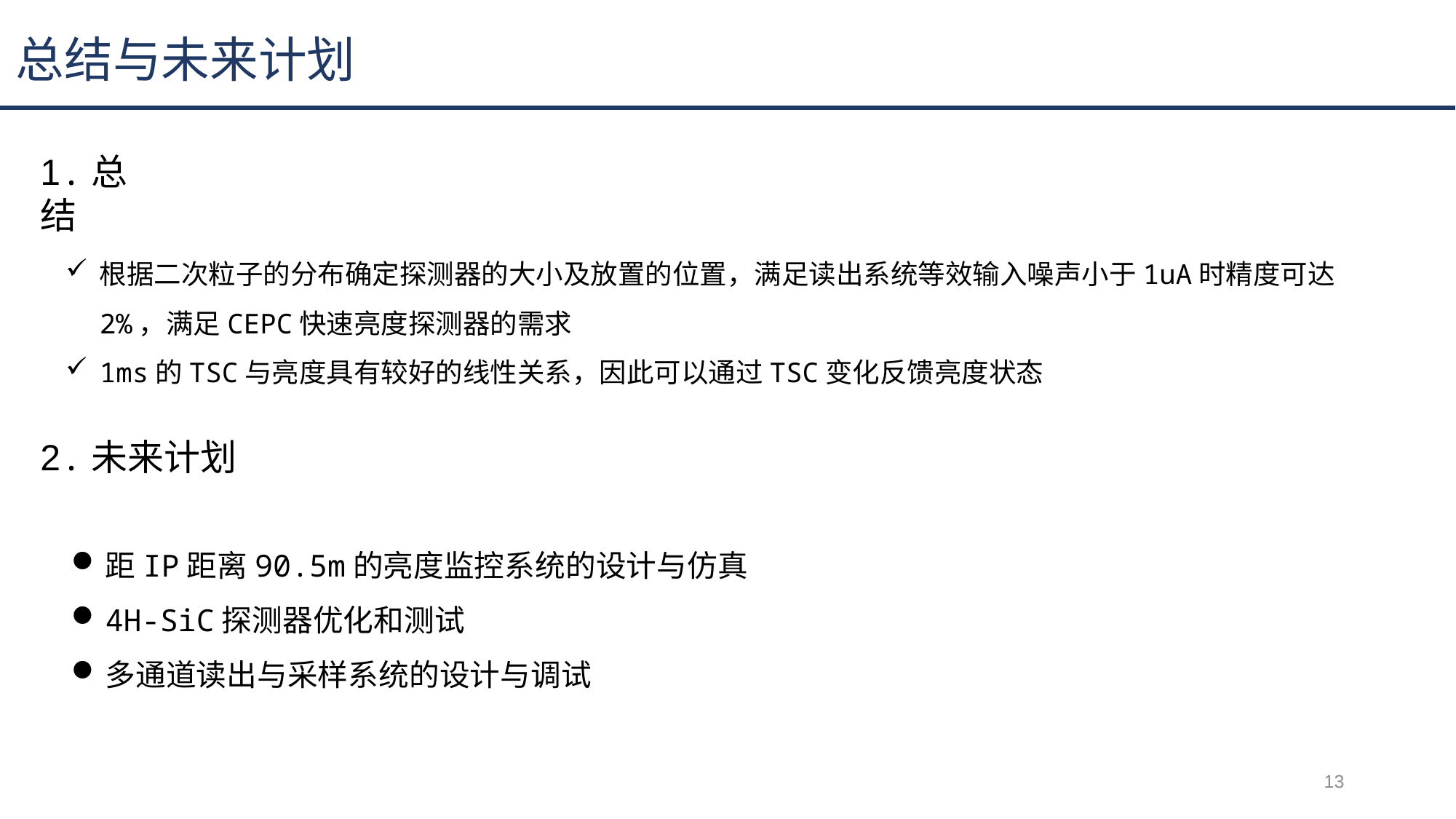

总结与未来计划
1.总结
根据二次粒子的分布确定探测器的大小及放置的位置，满足读出系统等效输入噪声小于1uA时精度可达2%，满足CEPC快速亮度探测器的需求
1ms的TSC与亮度具有较好的线性关系，因此可以通过TSC变化反馈亮度状态
2.未来计划
距IP距离90.5m的亮度监控系统的设计与仿真
4H-SiC探测器优化和测试
多通道读出与采样系统的设计与调试
13